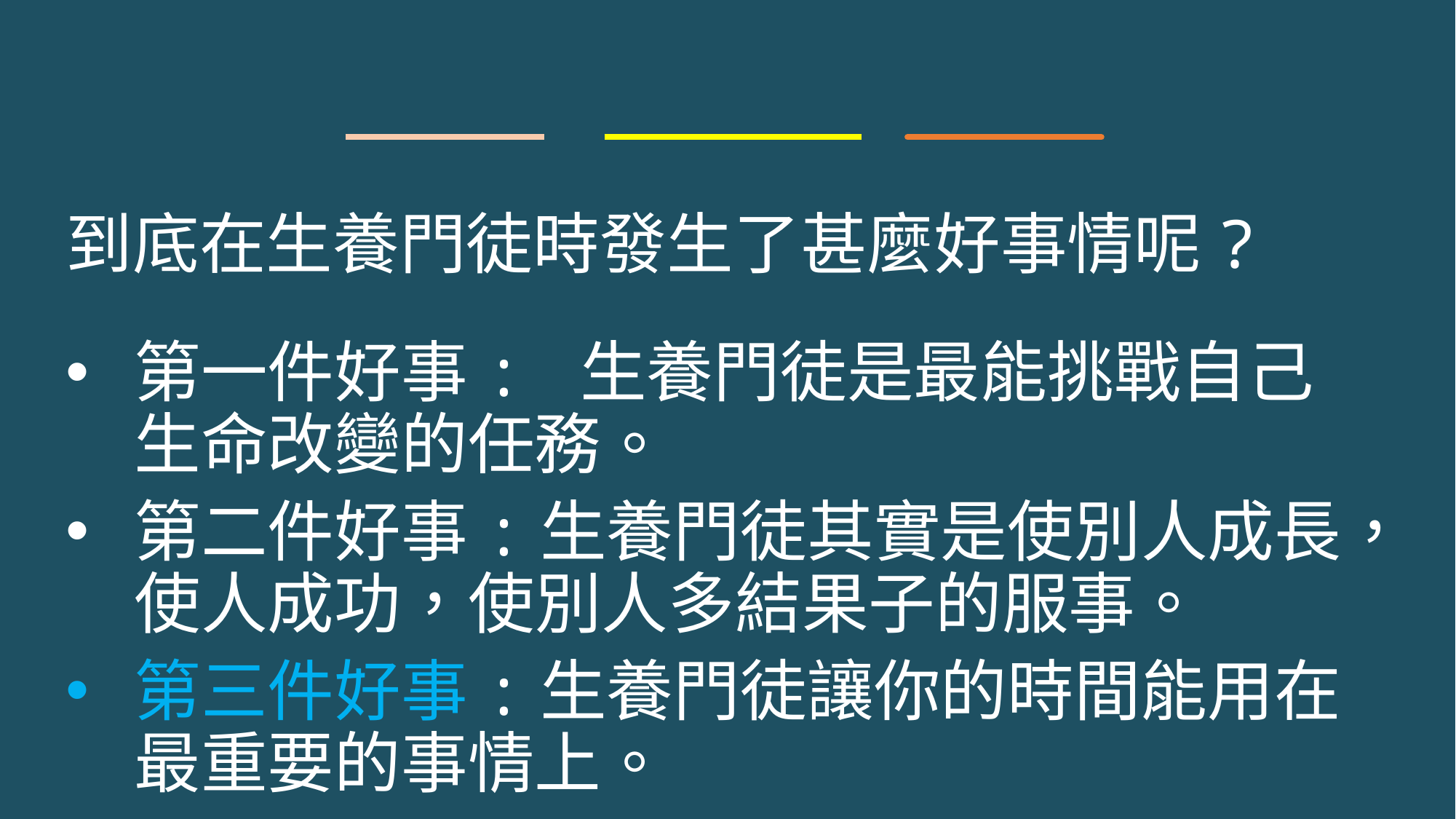

到底在生養門徒時發生了甚麼好事情呢?

第一件好事: 生養門徒是最能挑戰自己生命改變的任務。
第二件好事:生養門徒其實是使別人成長，使人成功，使別人多結果子的服事。
第三件好事:生養門徒讓你的時間能用在最重要的事情上。